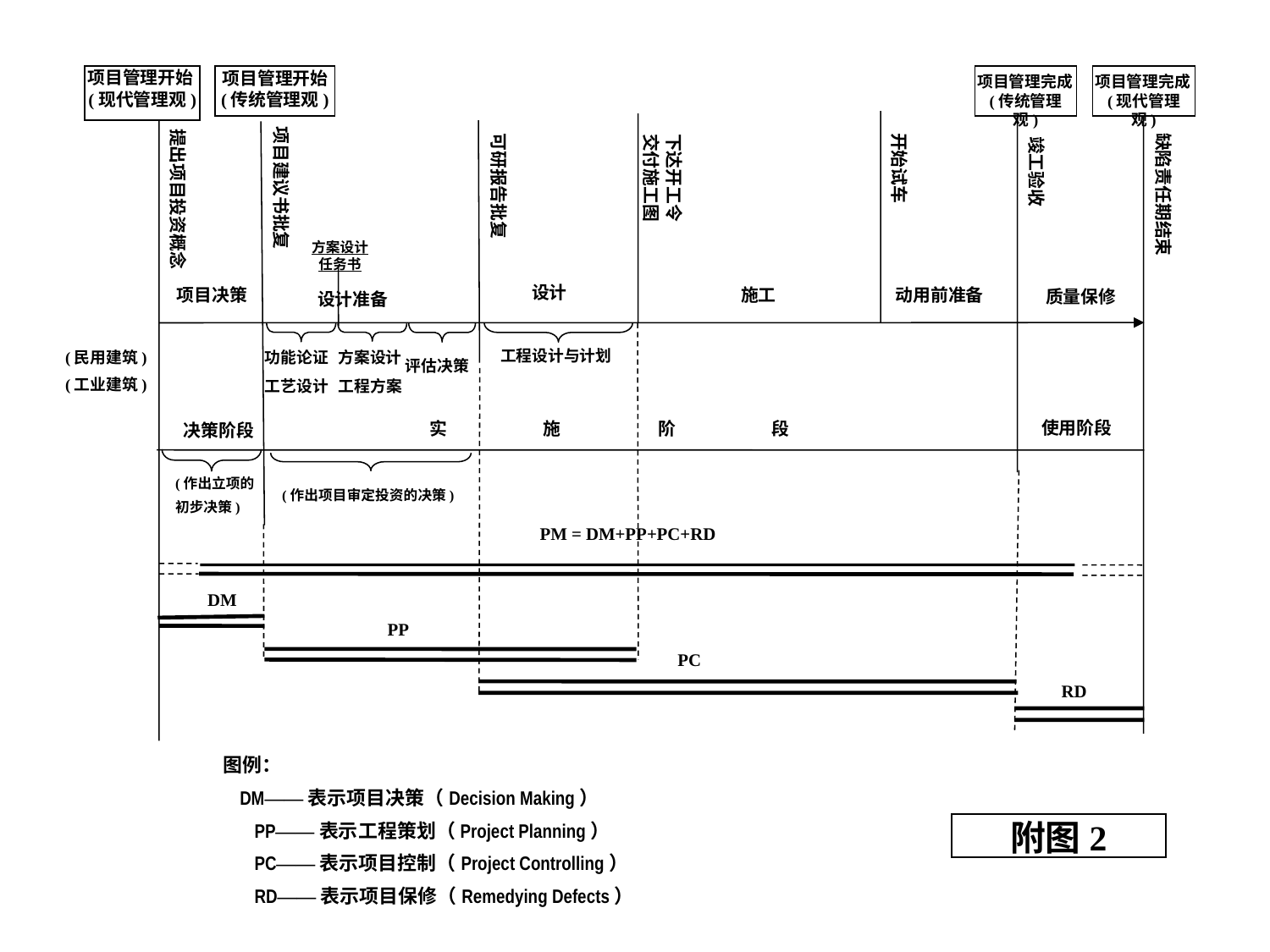

项目管理开始(现代管理观)
项目管理开始 (传统管理观)

项目管理完成(传统管理观)
项目管理完成(现代管理观)
可研报告批复

项目建议书批复
提出项目投资概念
开始试车
竣工验收
交付施工图

设计
动用前准备
项目决策
施工
设计准备
质量保修

工程设计与计划
(民用建筑)
(工业建筑)
功能论证
方案设计

工艺设计
工程方案

决策阶段
使用阶段
实                        施                        阶                        段

(作出立项的
初步决策)
(作出项目审定投资的决策)
PM = DM+PP+PC+RD

DM

PP

PC

RD

图例：
   DM——表示项目决策（Decision Making）
       PP——表示工程策划（Project Planning）
       PC——表示项目控制（Project Controlling）
       RD——表示项目保修（Remedying Defects）
缺陷责任期结束
下达开工令

方案设计任务书

评估决策

附图2